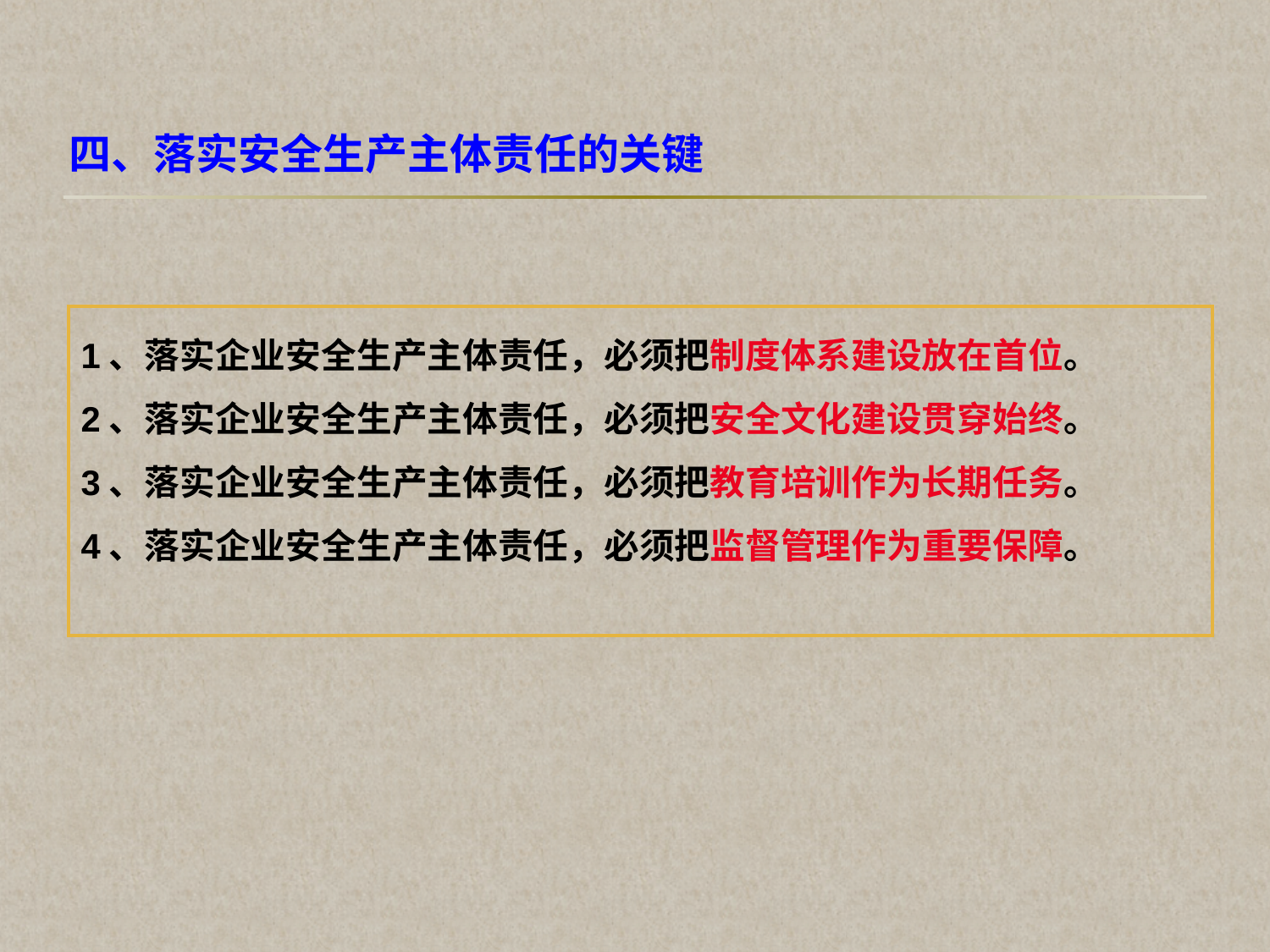

四、落实安全生产主体责任的关键

1、落实企业安全生产主体责任，必须把制度体系建设放在首位。
2、落实企业安全生产主体责任，必须把安全文化建设贯穿始终。
3、落实企业安全生产主体责任，必须把教育培训作为长期任务。
4、落实企业安全生产主体责任，必须把监督管理作为重要保障。